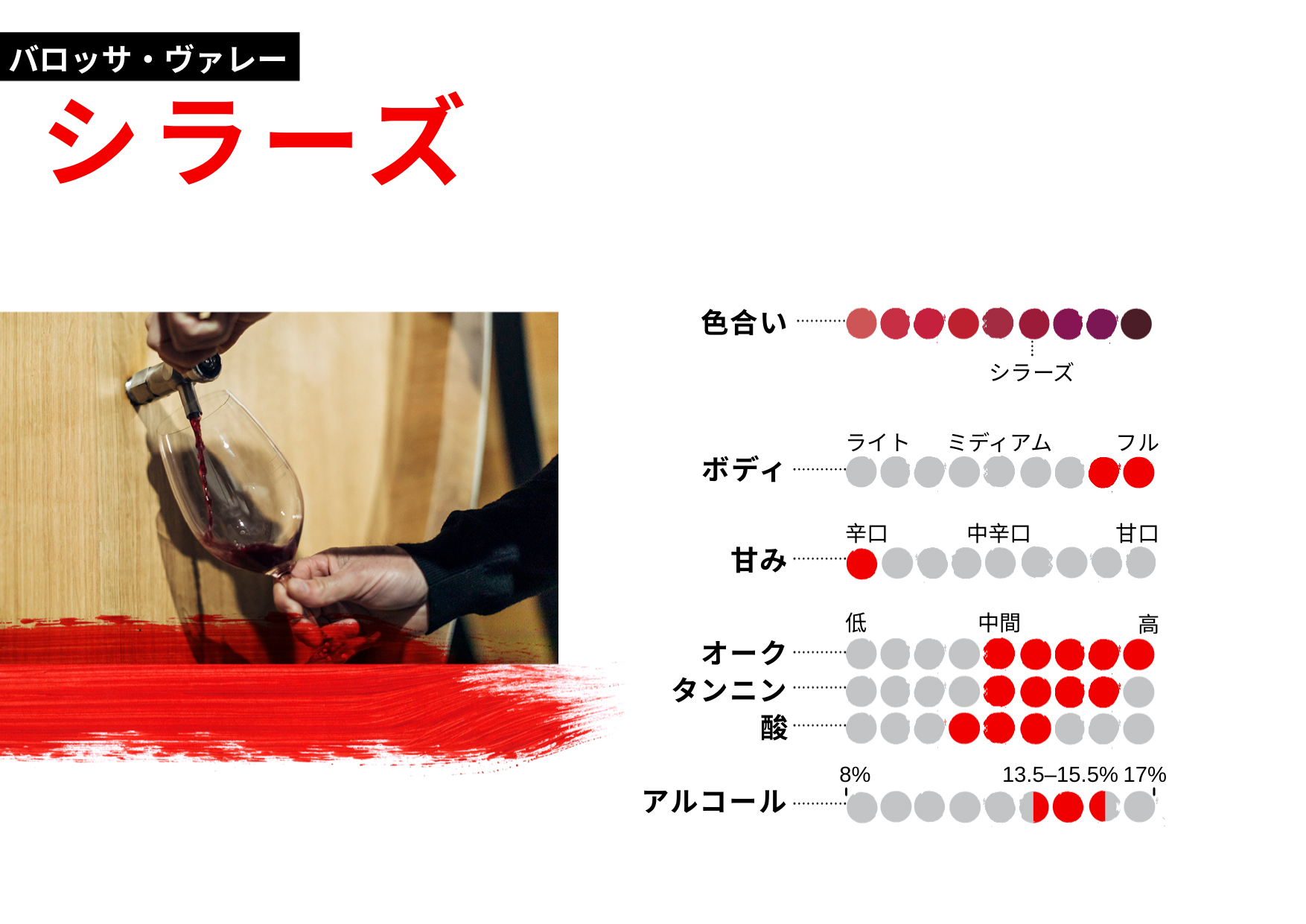

バロッサ・ヴァレー
シラーズ
色合い
シラーズ
ライト
ミディアム
フル
ボディ
辛口
中辛口
甘口
甘み
低
中間
高
オーク
タンニン
酸
8%
13.5–15.5%
17%
アルコール